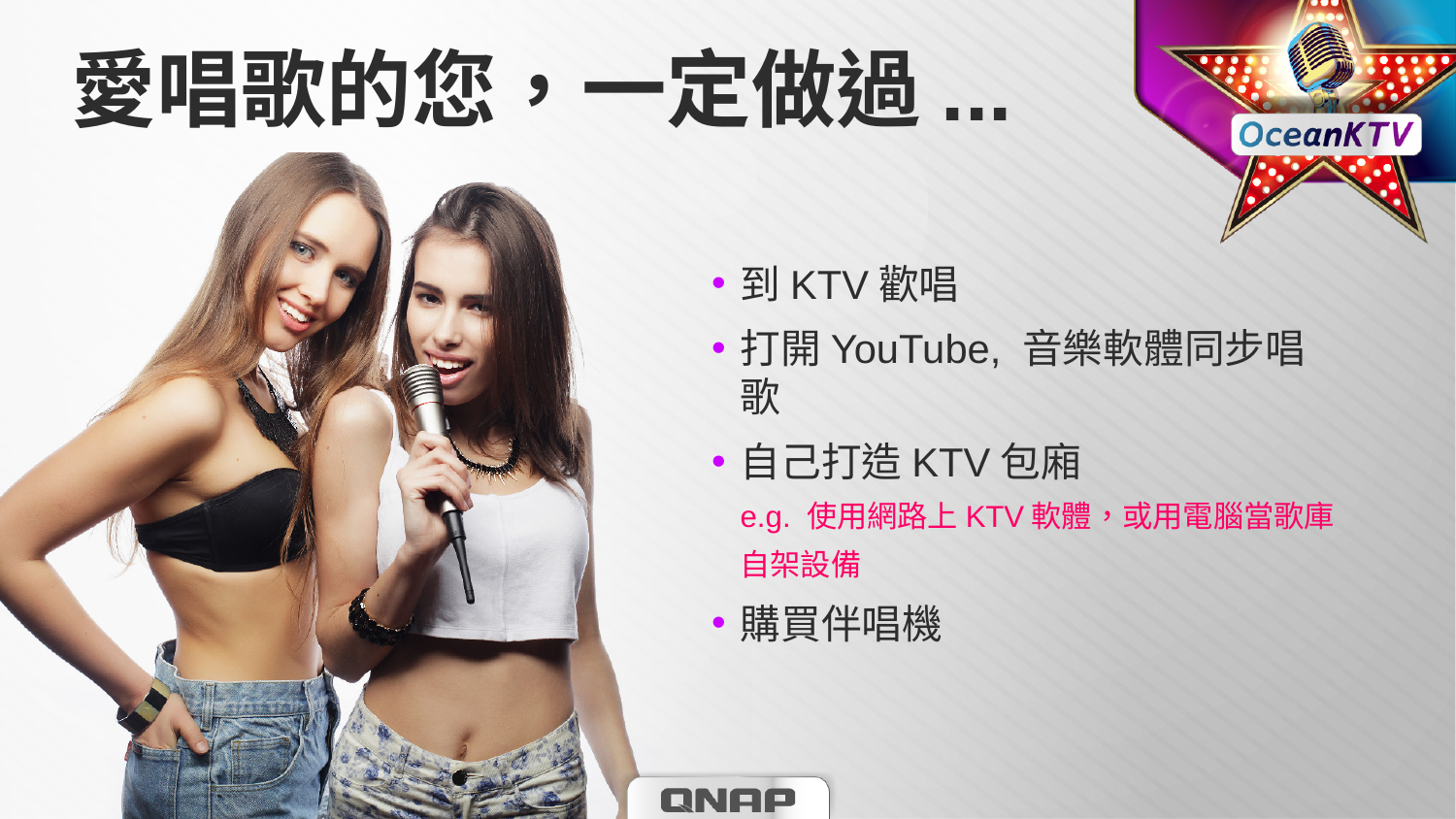

愛唱歌的您，一定做過...
到KTV歡唱
打開YouTube, 音樂軟體同步唱歌
自己打造KTV包廂
e.g. 使用網路上KTV軟體，或用電腦當歌庫自架設備
購買伴唱機